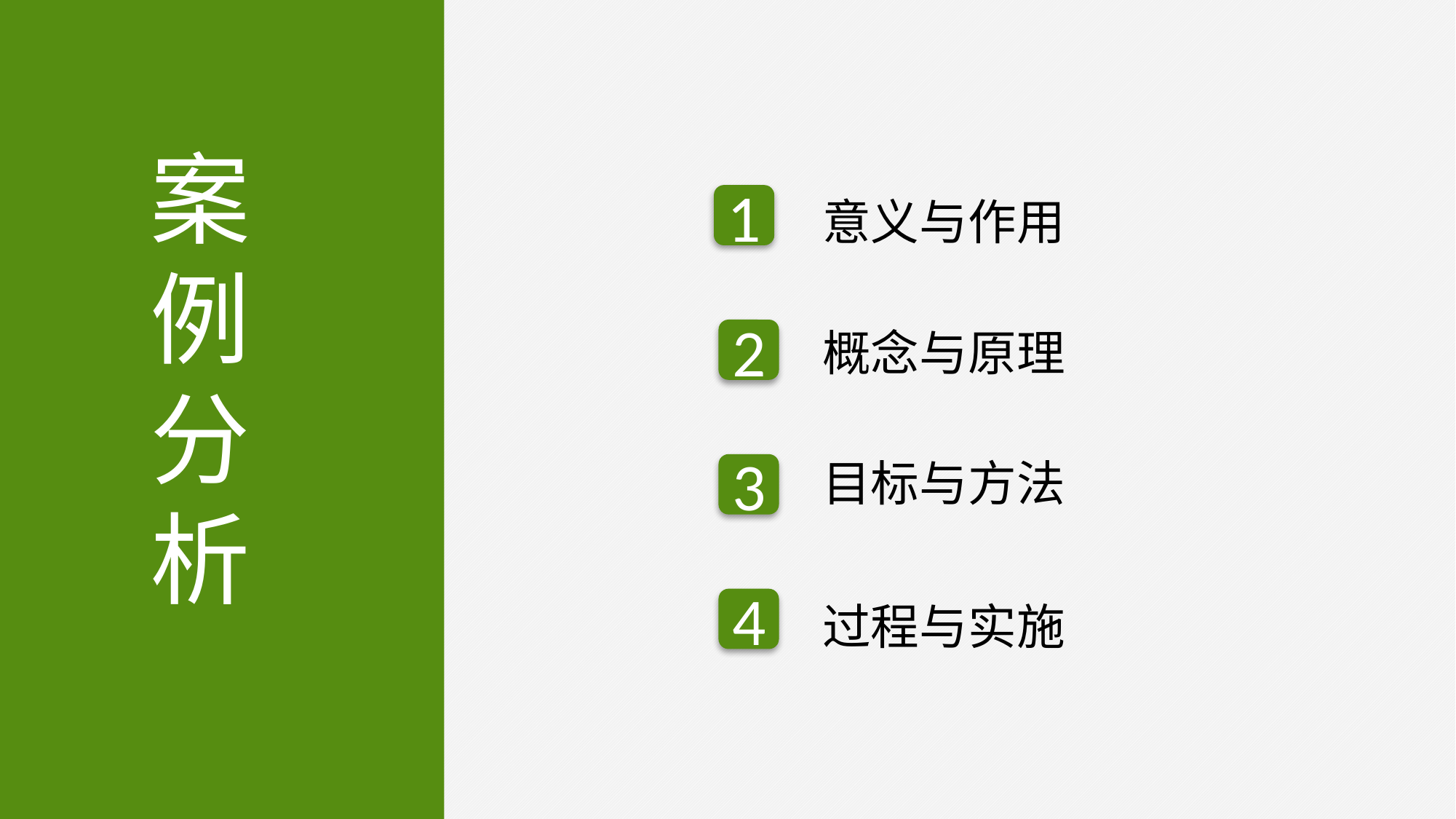

案
例
分
析
1
意义与作用
概念与原理
2
目标与方法
3
4
过程与实施